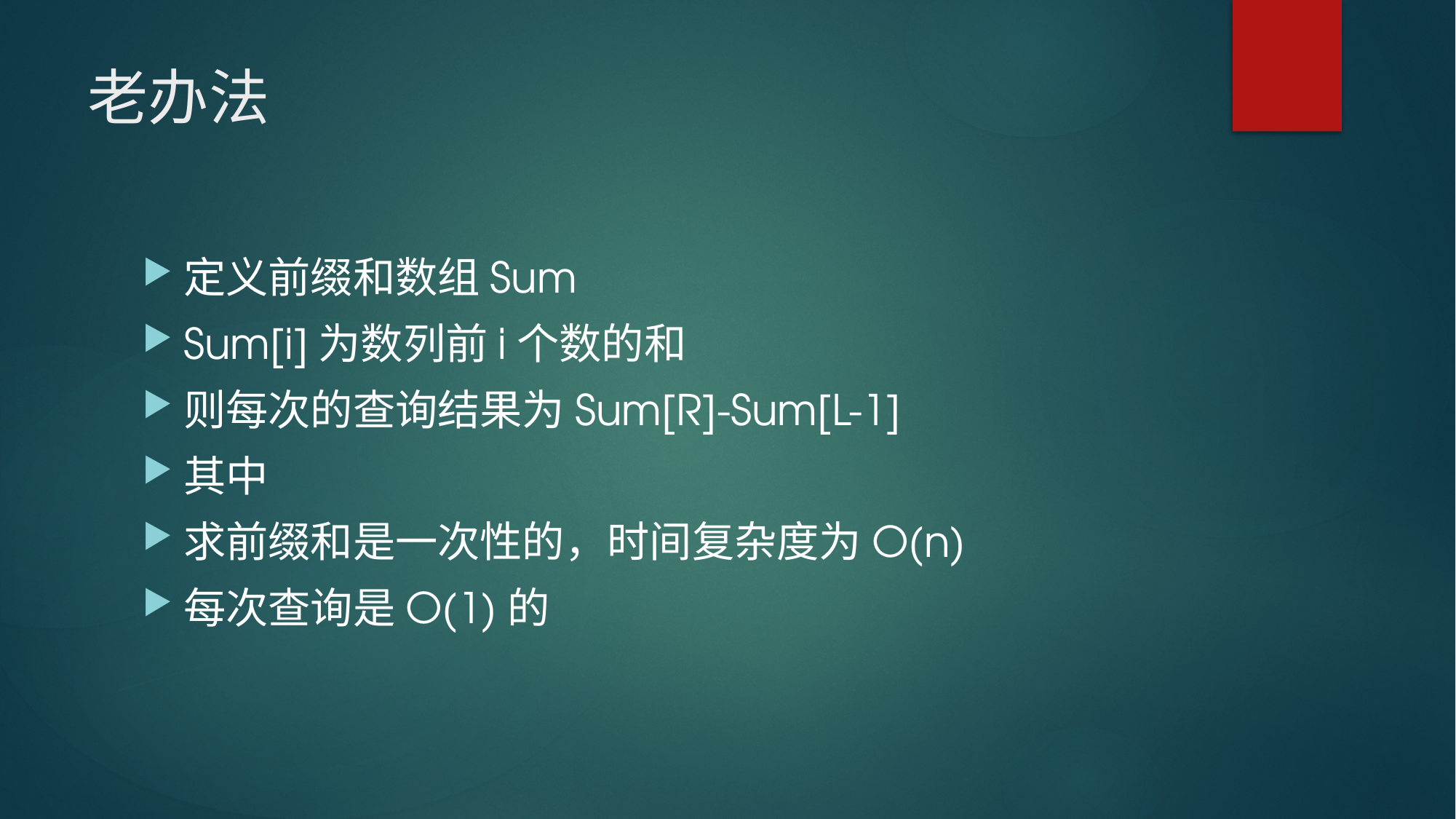

# 老办法
定义前缀和数组Sum
Sum[i]为数列前i个数的和
则每次的查询结果为Sum[R]-Sum[L-1]
其中
求前缀和是一次性的，时间复杂度为O(n)
每次查询是O(1)的